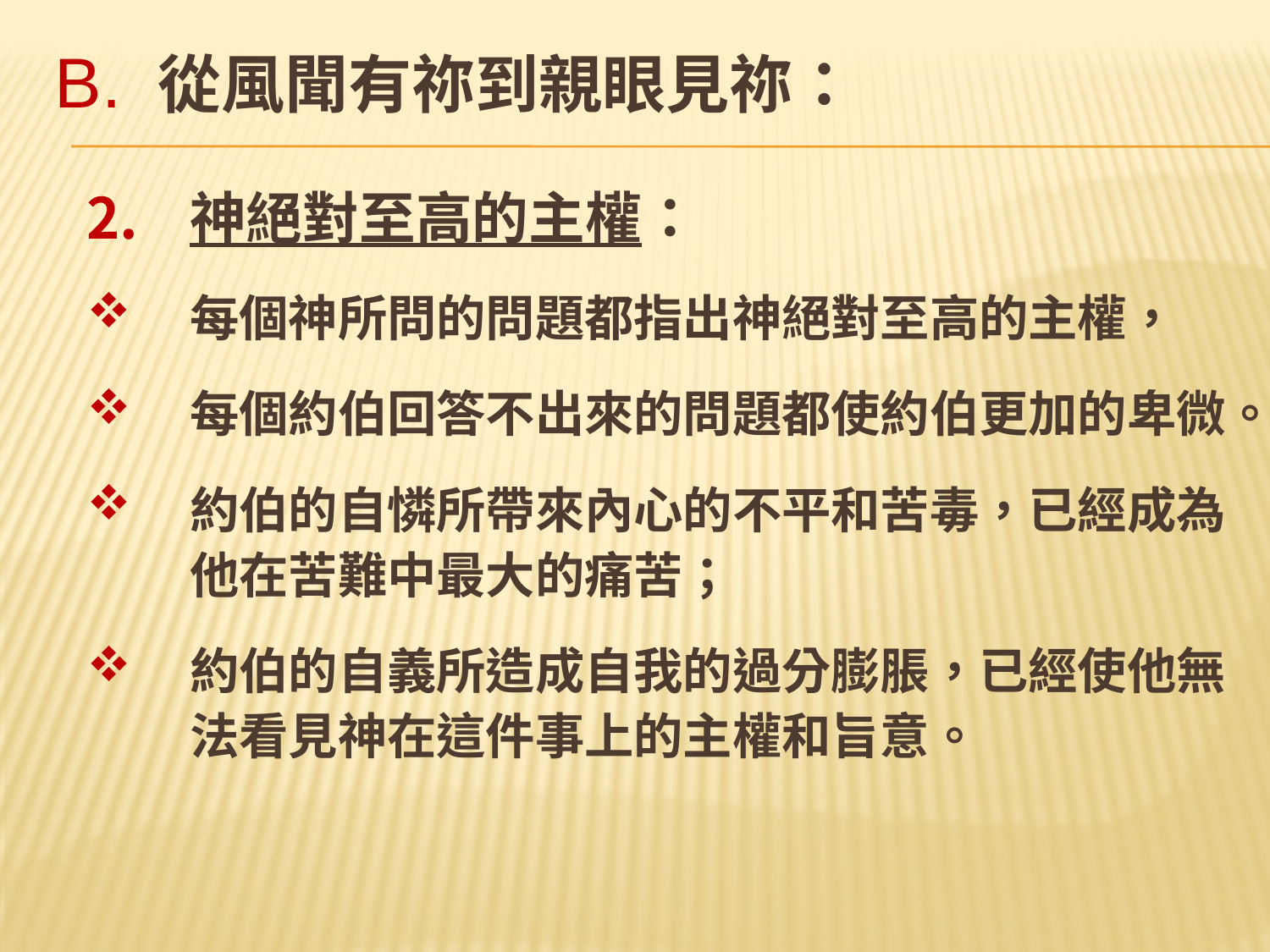

# B. 從風聞有祢到親眼見祢：
神絕對至高的主權：
每個神所問的問題都指出神絕對至高的主權，
每個約伯回答不出來的問題都使約伯更加的卑微。
約伯的自憐所帶來內心的不平和苦毒，已經成為他在苦難中最大的痛苦；
約伯的自義所造成自我的過分膨脹，已經使他無法看見神在這件事上的主權和旨意。